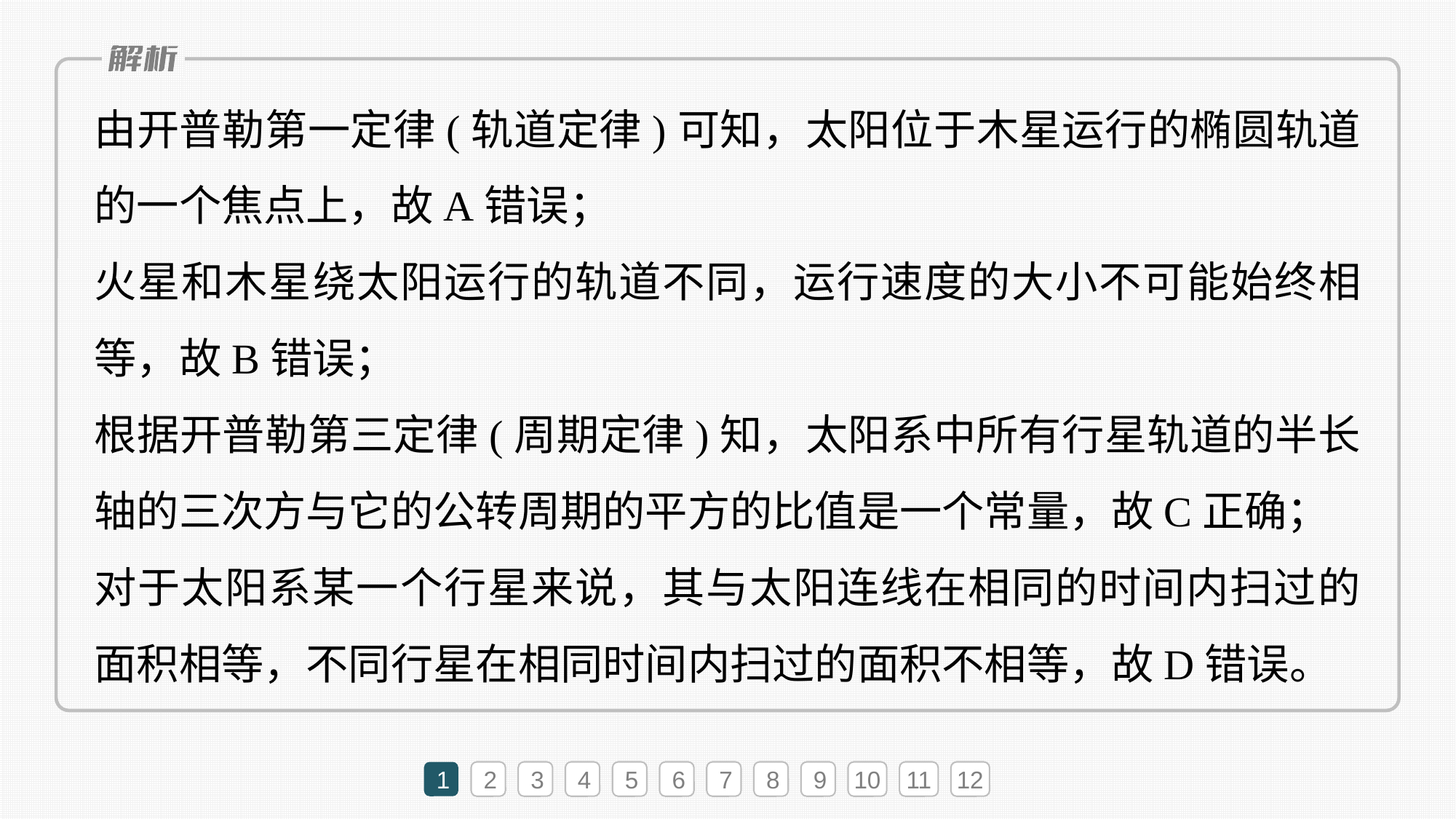

由开普勒第一定律(轨道定律)可知，太阳位于木星运行的椭圆轨道的一个焦点上，故A错误；
火星和木星绕太阳运行的轨道不同，运行速度的大小不可能始终相等，故B错误；
根据开普勒第三定律(周期定律)知，太阳系中所有行星轨道的半长轴的三次方与它的公转周期的平方的比值是一个常量，故C正确；
对于太阳系某一个行星来说，其与太阳连线在相同的时间内扫过的面积相等，不同行星在相同时间内扫过的面积不相等，故D错误。
1
2
3
4
5
6
7
8
9
10
11
12